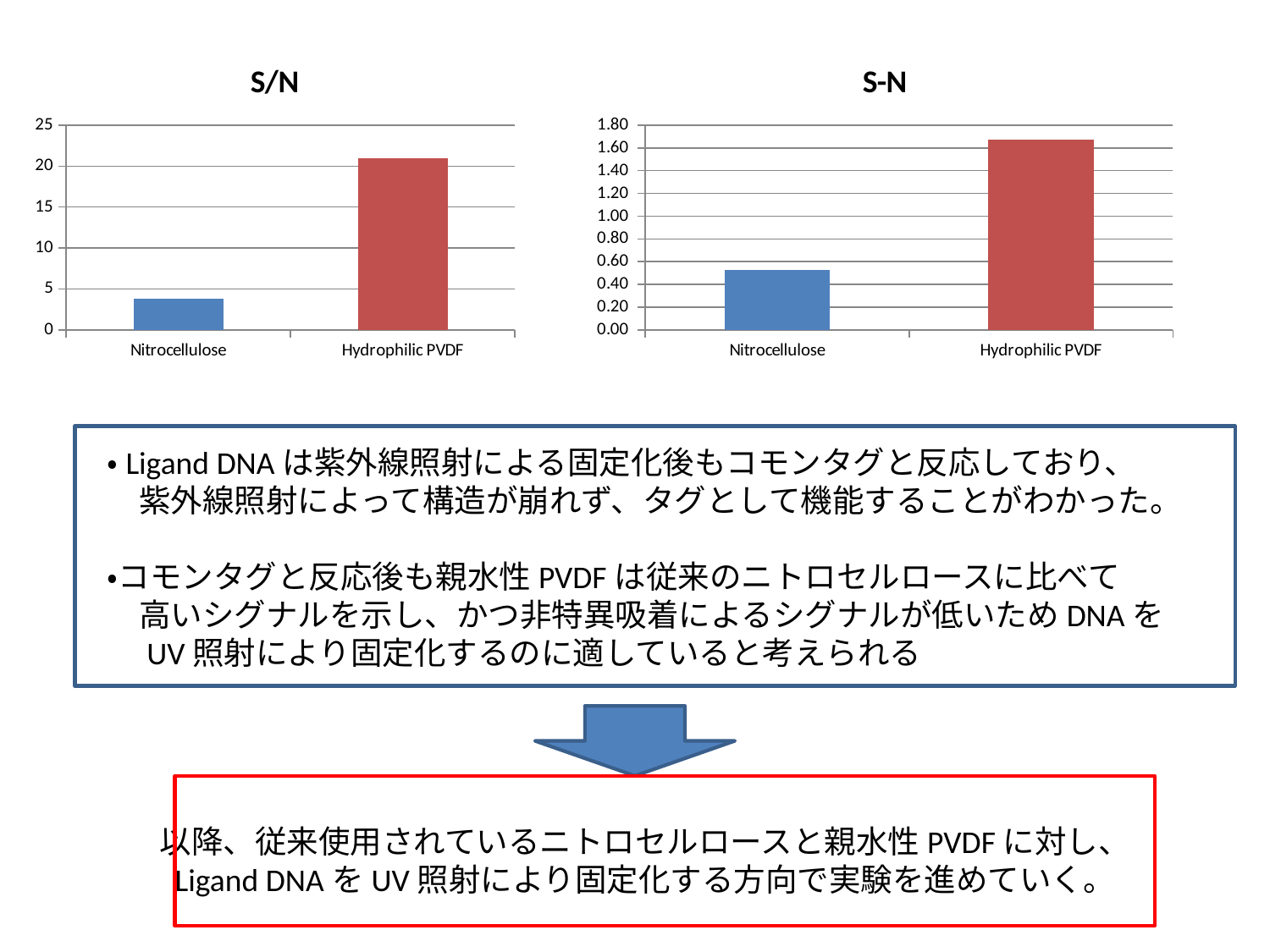

### Chart:

| Category | S/N |
|---|---|
| Nitrocellulose | 3.8486486486486484 |
| Hydrophilic PVDF | 20.972111553784863 |

### Chart:

| Category | S-N |
|---|---|
| Nitrocellulose | 0.527 |
| Hydrophilic PVDF | 1.6710000000000003 |
・Ligand DNAは紫外線照射による固定化後もコモンタグと反応しており、
　紫外線照射によって構造が崩れず、タグとして機能することがわかった。

・コモンタグと反応後も親水性PVDFは従来のニトロセルロースに比べて
　高いシグナルを示し、かつ非特異吸着によるシグナルが低いためDNAを
　UV照射により固定化するのに適していると考えられる

以降、従来使用されているニトロセルロースと親水性PVDFに対し、
Ligand DNAをUV照射により固定化する方向で実験を進めていく。